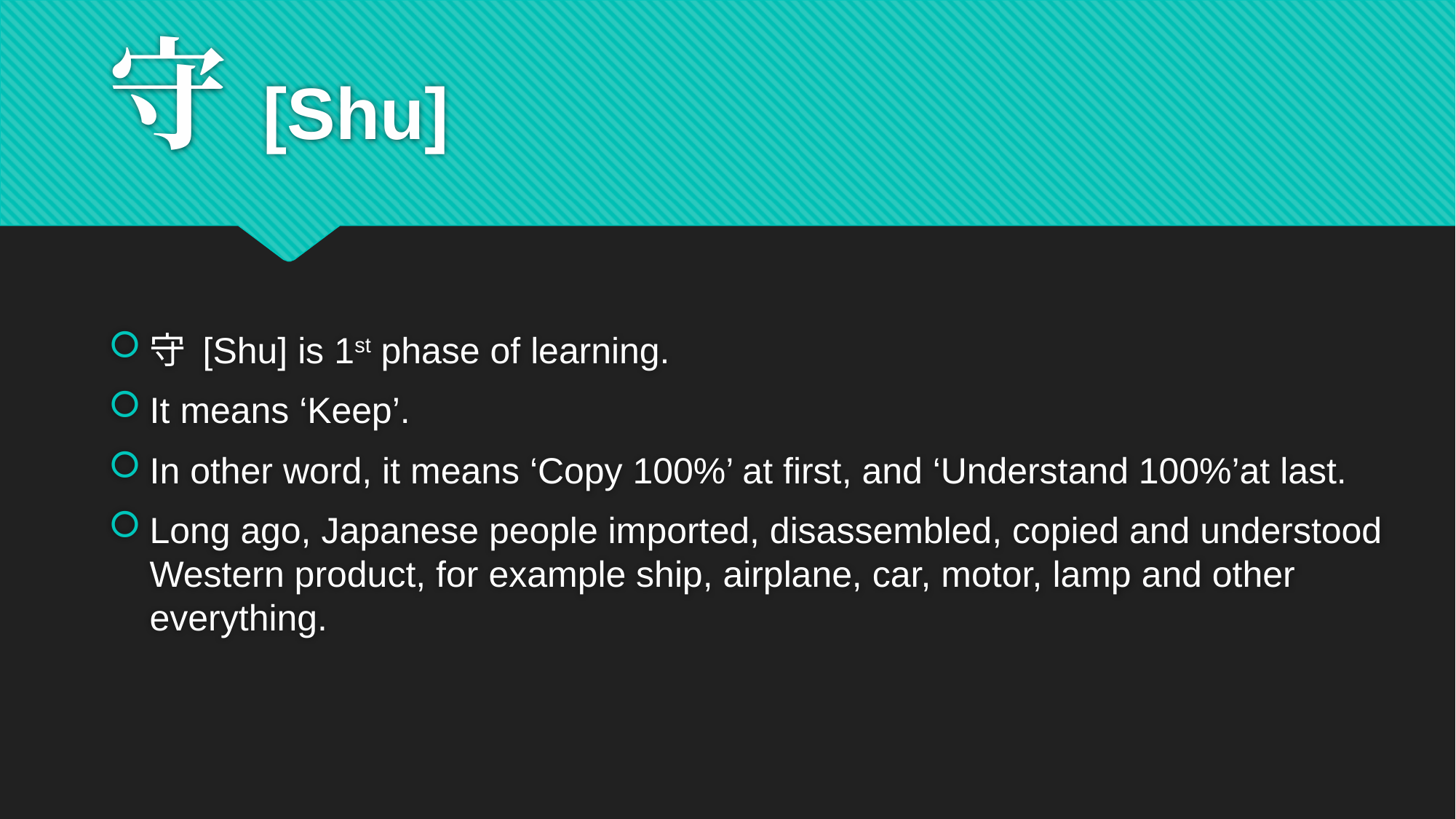

# 守 [Shu]
守 [Shu] is 1st phase of learning.
It means ‘Keep’.
In other word, it means ‘Copy 100%’ at first, and ‘Understand 100%’at last.
Long ago, Japanese people imported, disassembled, copied and understood Western product, for example ship, airplane, car, motor, lamp and other everything.